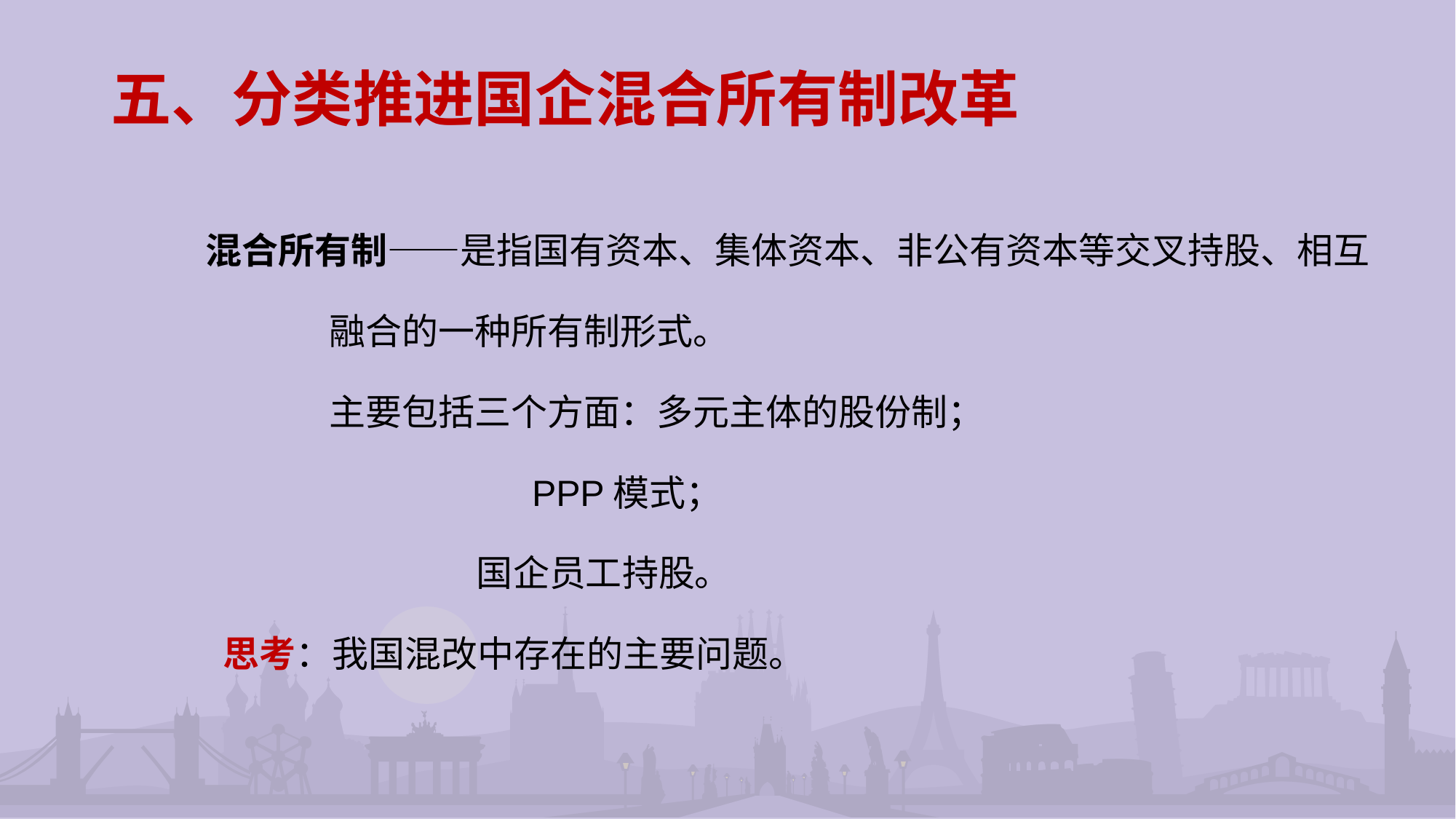

# 五、分类推进国企混合所有制改革
混合所有制——是指国有资本、集体资本、非公有资本等交叉持股、相互
              融合的一种所有制形式。
              主要包括三个方面：多元主体的股份制；
                                PPP模式；
                                国企员工持股。
 思考：我国混改中存在的主要问题。